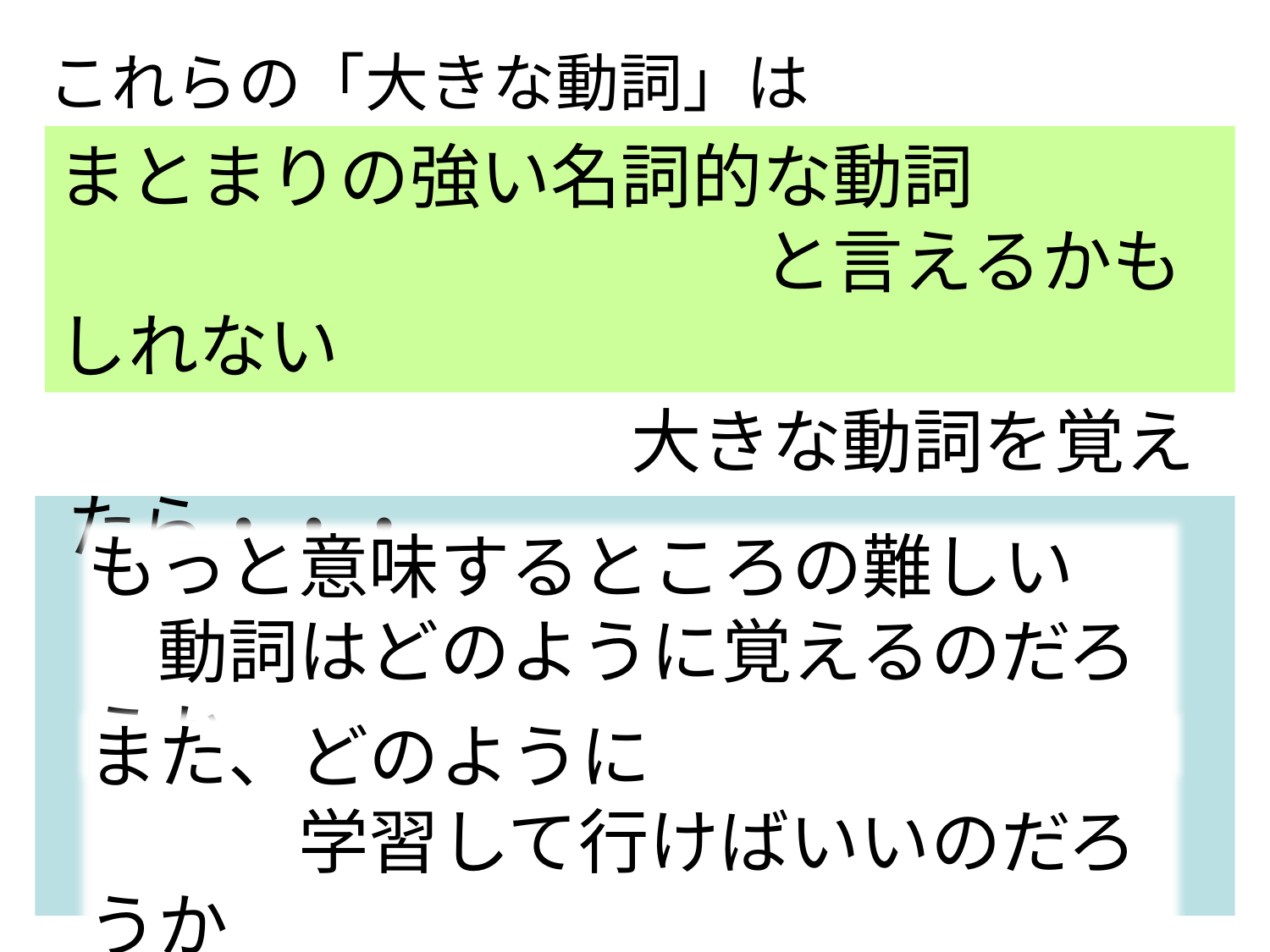

これらの「大きな動詞」は
まとまりの強い名詞的な動詞
　　　　　　　　　　と言えるかもしれない
では、生活と学習の中で、
　　　　　　　　大きな動詞を覚えたら・・・

もっと意味するところの難しい
　動詞はどのように覚えるのだろうか
また、どのように
　　　学習して行けばいいのだろうか